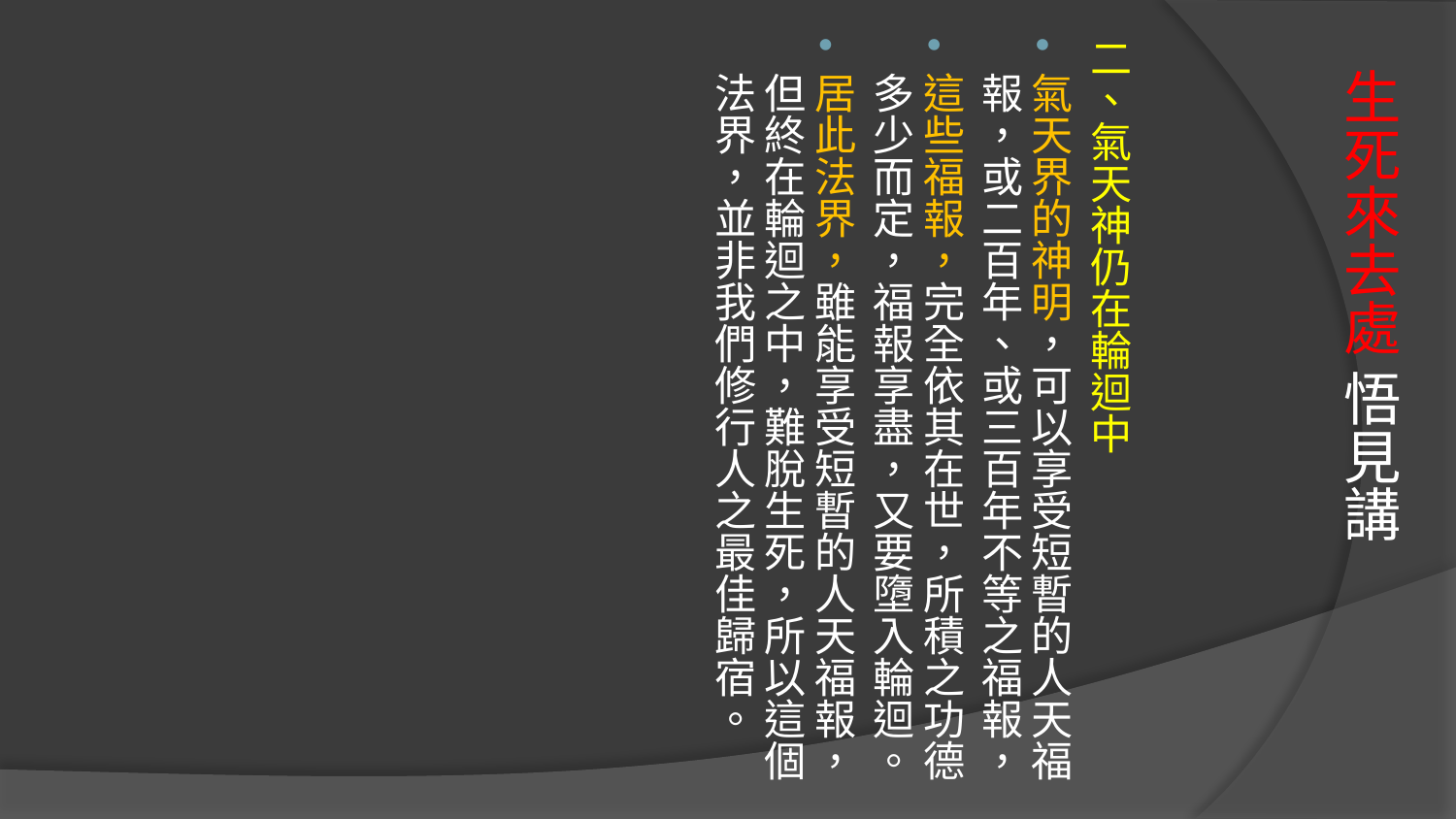

二、氣天神仍在輪迴中
氣天界的神明，可以享受短暫的人天福報，或二百年、或三百年不等之福報，
這些福報，完全依其在世，所積之功德多少而定，福報享盡，又要墮入輪迴。
居此法界，雖能享受短暫的人天福報，但終在輪迴之中，難脫生死，所以這個法界，並非我們修行人之最佳歸宿。

# 生死來去處 悟見講